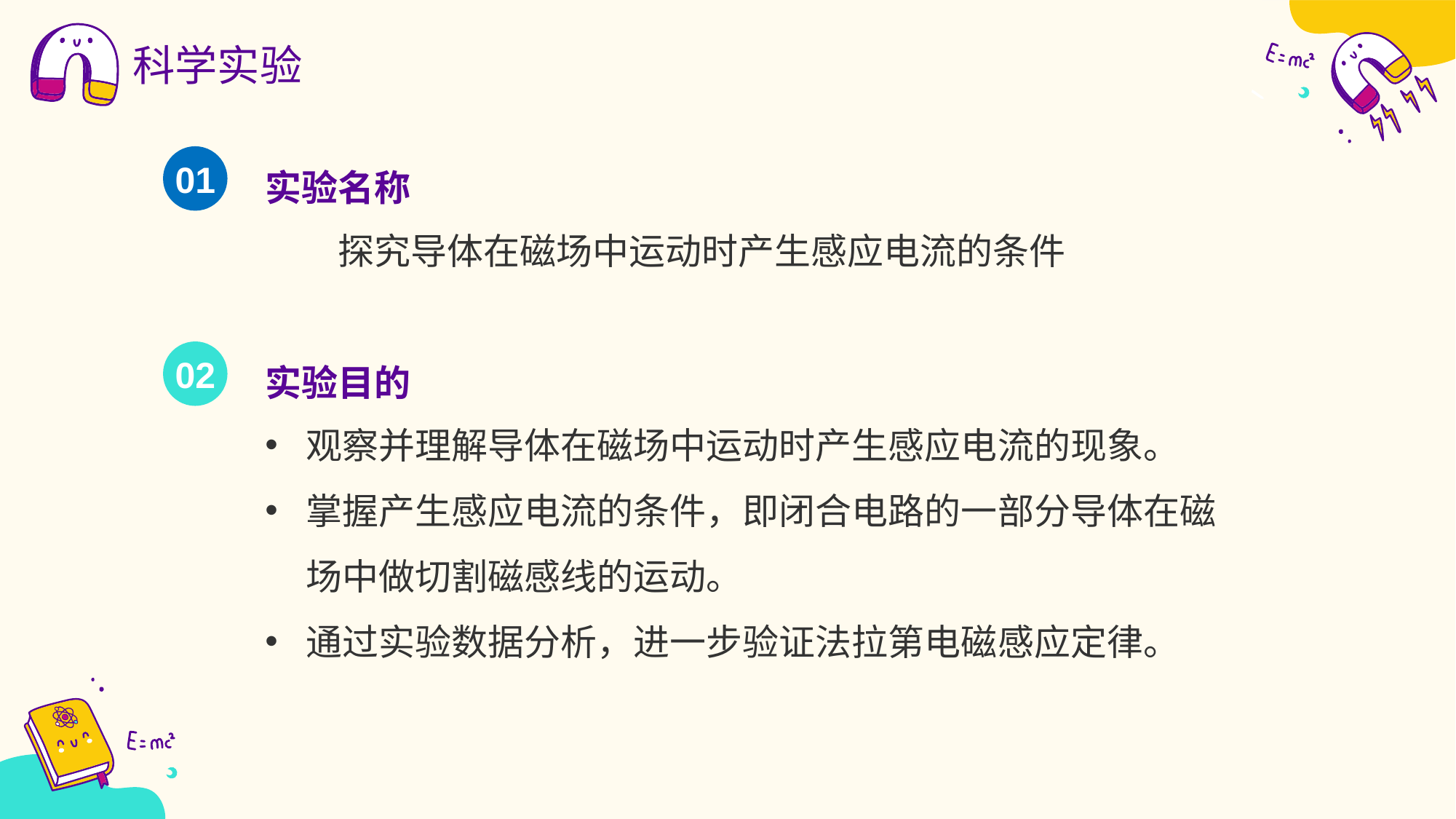

科学实验
实验名称
01
探究导体在磁场中运动时产生感应电流的条件
实验目的
02
观察并理解导体在磁场中运动时产生感应电流的现象。
掌握产生感应电流的条件，即闭合电路的一部分导体在磁场中做切割磁感线的运动。
通过实验数据分析，进一步验证法拉第电磁感应定律。